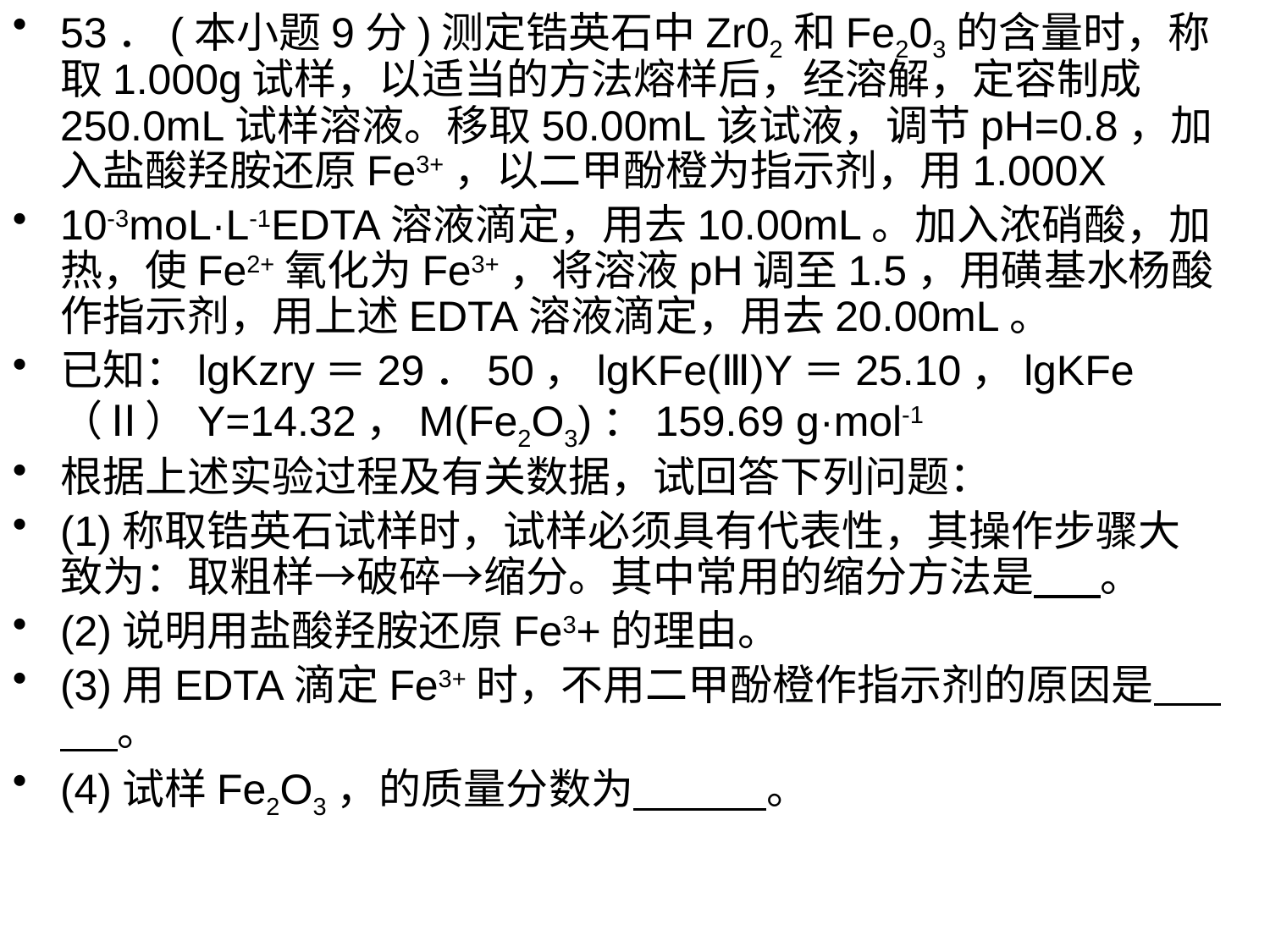

53．(本小题9分)测定锆英石中Zr02和Fe203的含量时，称取1.000g试样，以适当的方法熔样后，经溶解，定容制成250.0mL试样溶液。移取50.00mL该试液，调节pH=0.8，加入盐酸羟胺还原Fe3+，以二甲酚橙为指示剂，用1.000X
10-3moL·L-1EDTA溶液滴定，用去10.00mL。加入浓硝酸，加热，使Fe2+氧化为Fe3+，将溶液pH调至1.5，用磺基水杨酸作指示剂，用上述EDTA溶液滴定，用去20.00mL。
已知：lgKzry＝29．50，lgKFe(Ⅲ)Y＝25.10，lgKFe（Ⅱ）Y=14.32，M(Fe2O3)：159.69 g·mol-1
根据上述实验过程及有关数据，试回答下列问题：
(1)称取锆英石试样时，试样必须具有代表性，其操作步骤大致为：取粗样→破碎→缩分。其中常用的缩分方法是       。
(2)说明用盐酸羟胺还原Fe3+的理由。
(3)用EDTA滴定Fe3+时，不用二甲酚橙作指示剂的原因是              。
(4)试样Fe2O3，的质量分数为              。